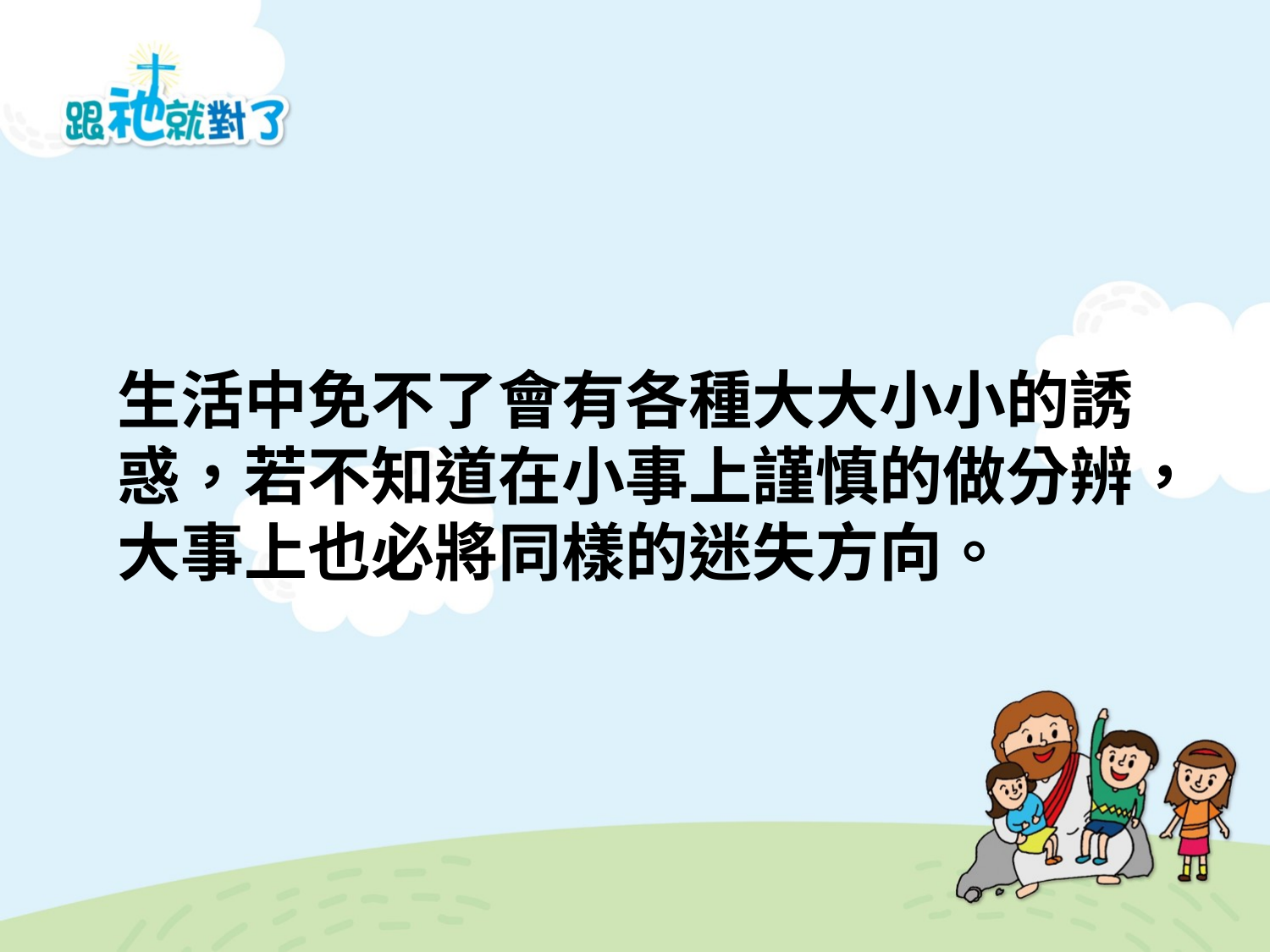

生活中免不了會有各種大大小小的誘惑，若不知道在小事上謹慎的做分辨，大事上也必將同樣的迷失方向。